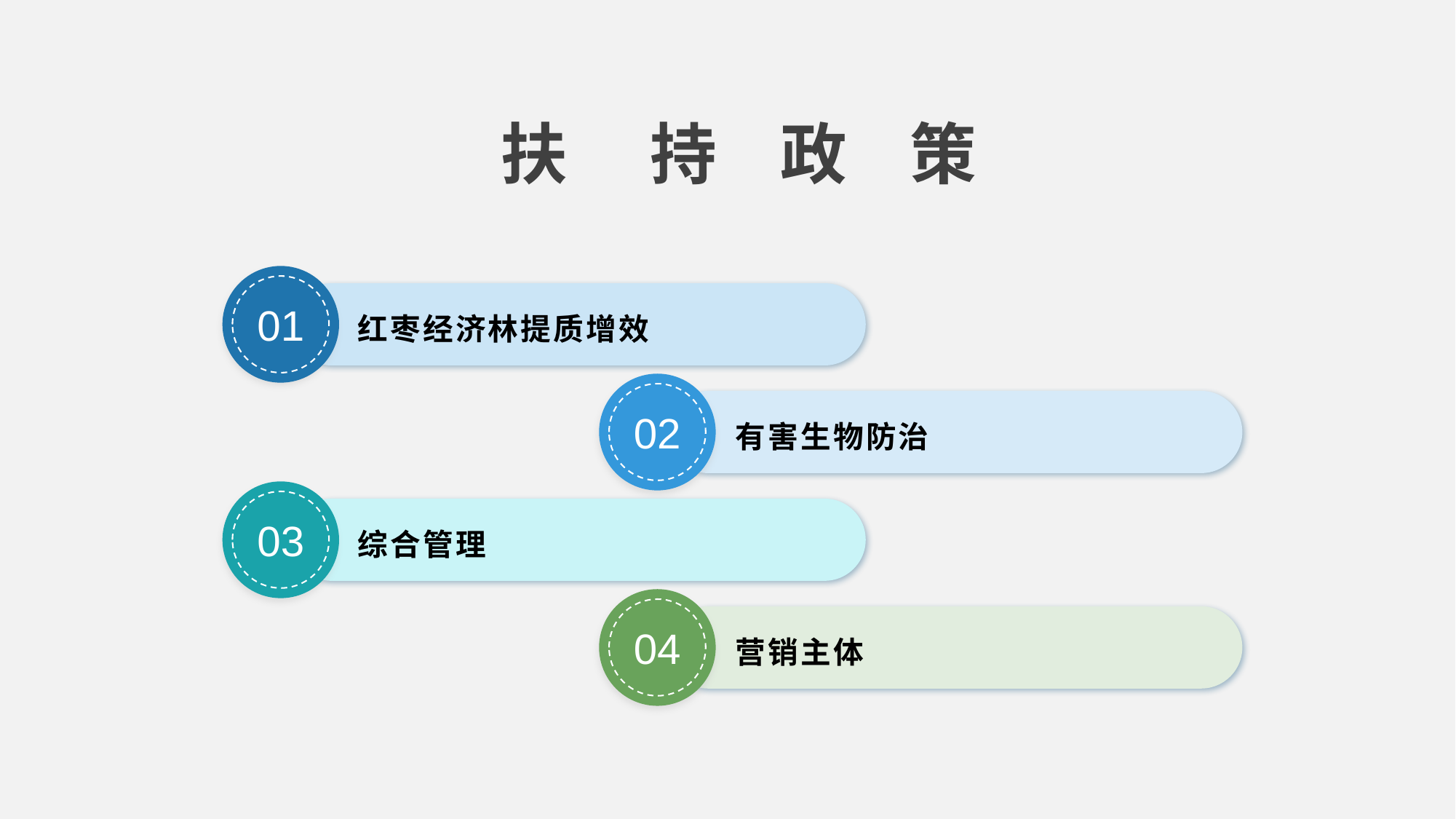

扶    持   政   策

01

红枣经济林提质增效

02

有害生物防治

03

综合管理

04

营销主体